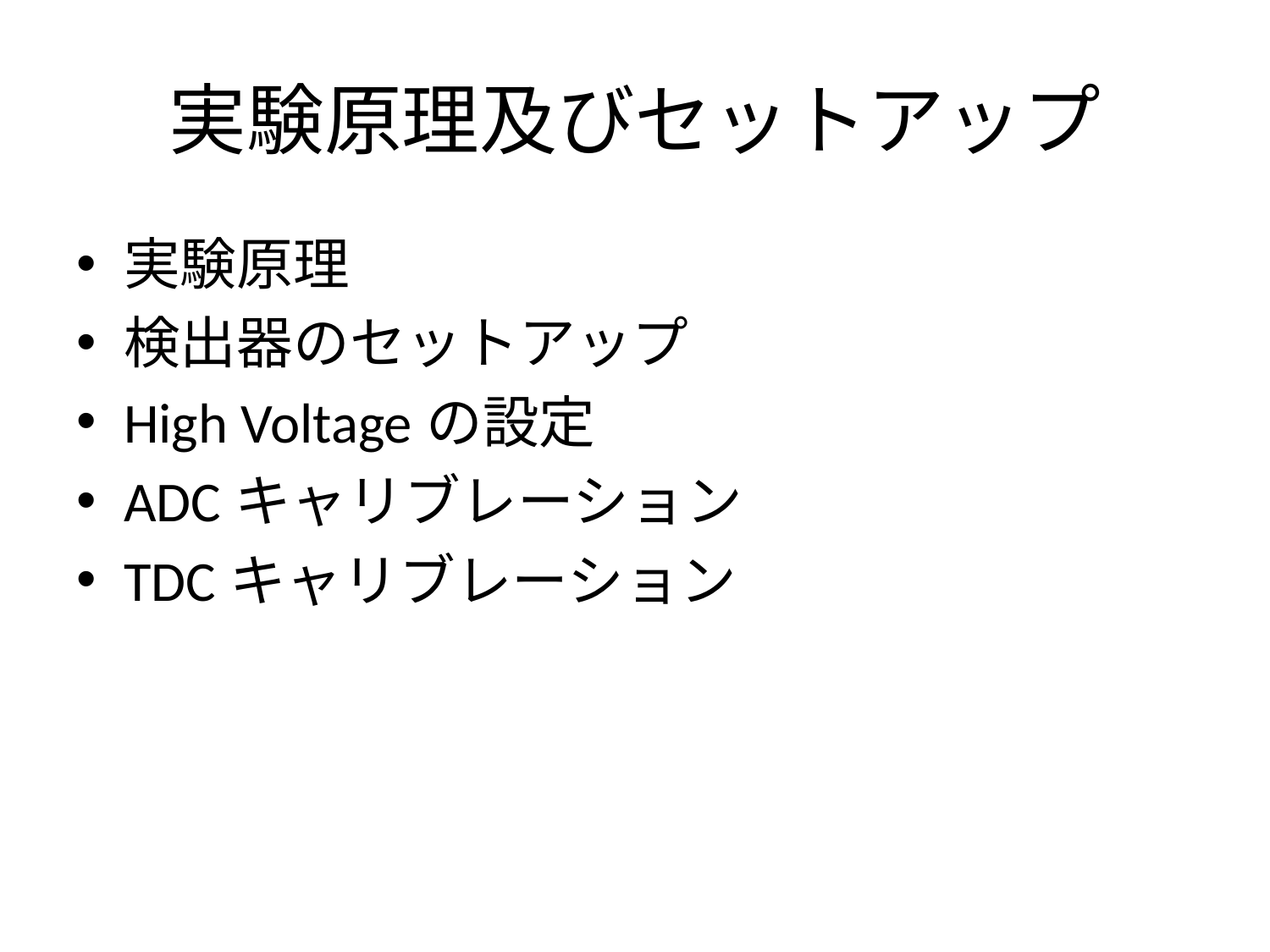

# 実験原理及びセットアップ
実験原理
検出器のセットアップ
High Voltageの設定
ADCキャリブレーション
TDCキャリブレーション